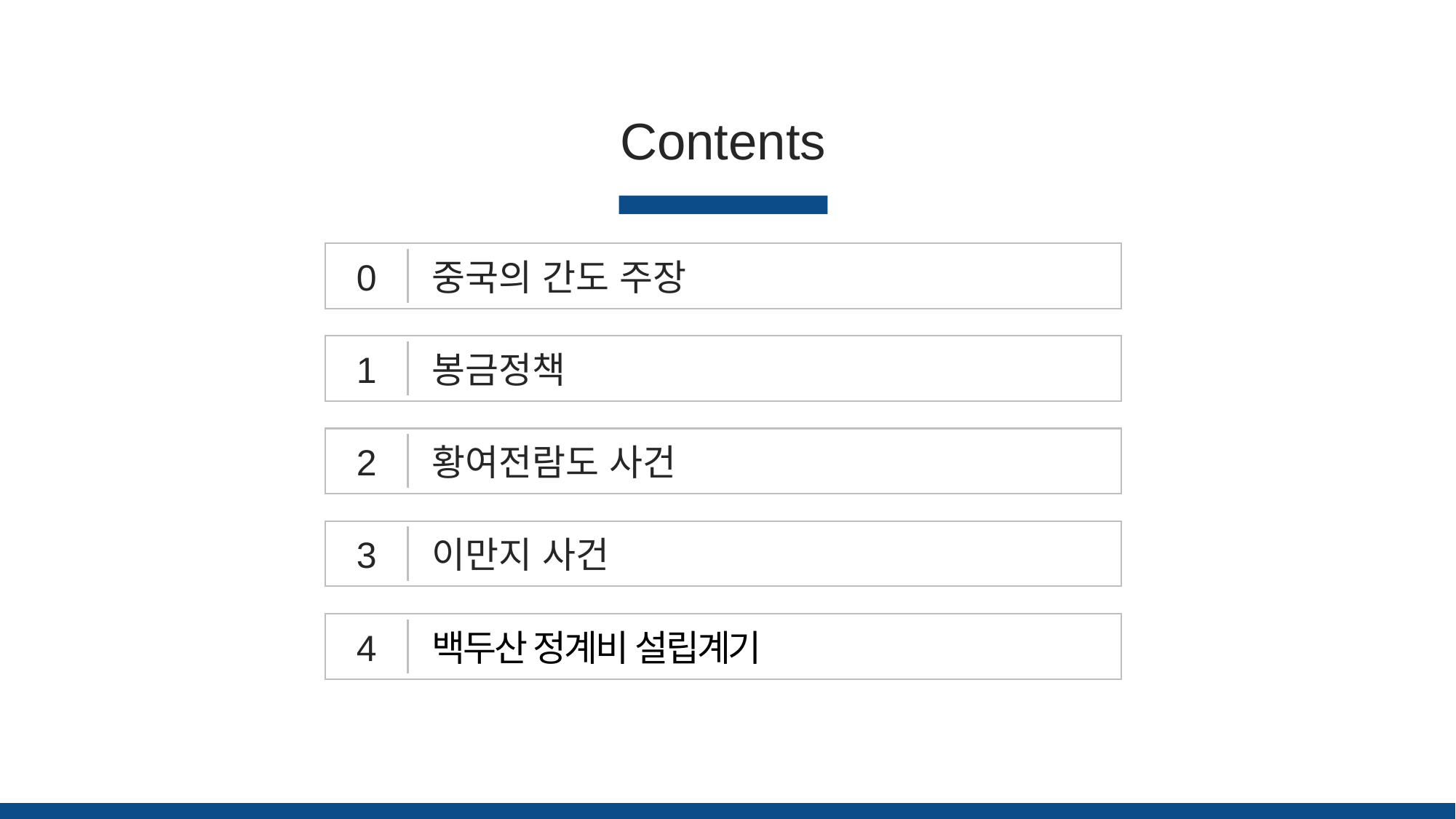

Contents

0
중국의 간도 주장

1
봉금정책

2
황여전람도 사건

3
이만지 사건

4
백두산 정계비 설립계기